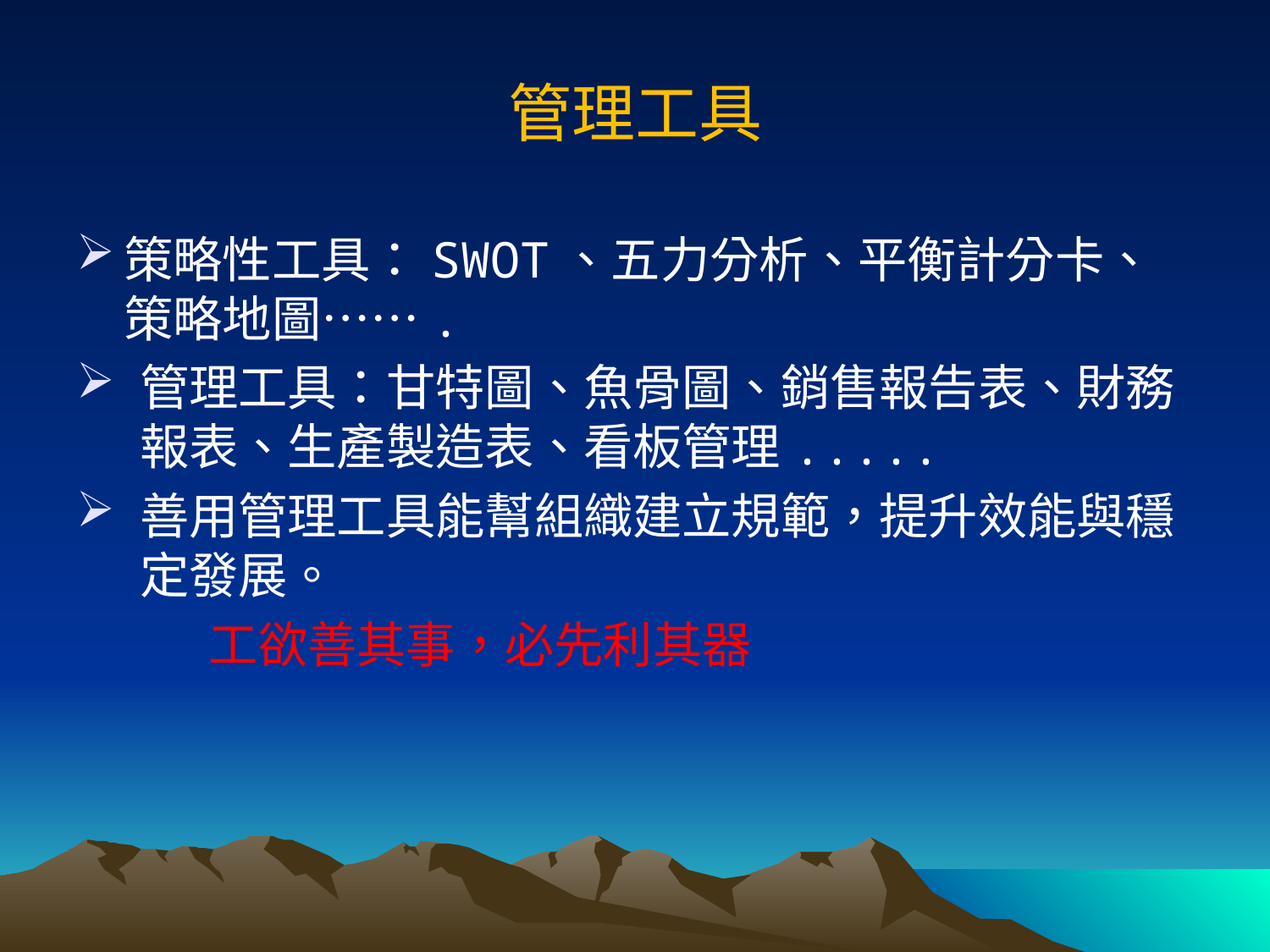

# 管理工具
策略性工具：SWOT、五力分析、平衡計分卡、策略地圖…….
管理工具：甘特圖、魚骨圖、銷售報告表、財務報表、生產製造表、看板管理.....
善用管理工具能幫組織建立規範，提升效能與穩定發展。
           工欲善其事，必先利其器